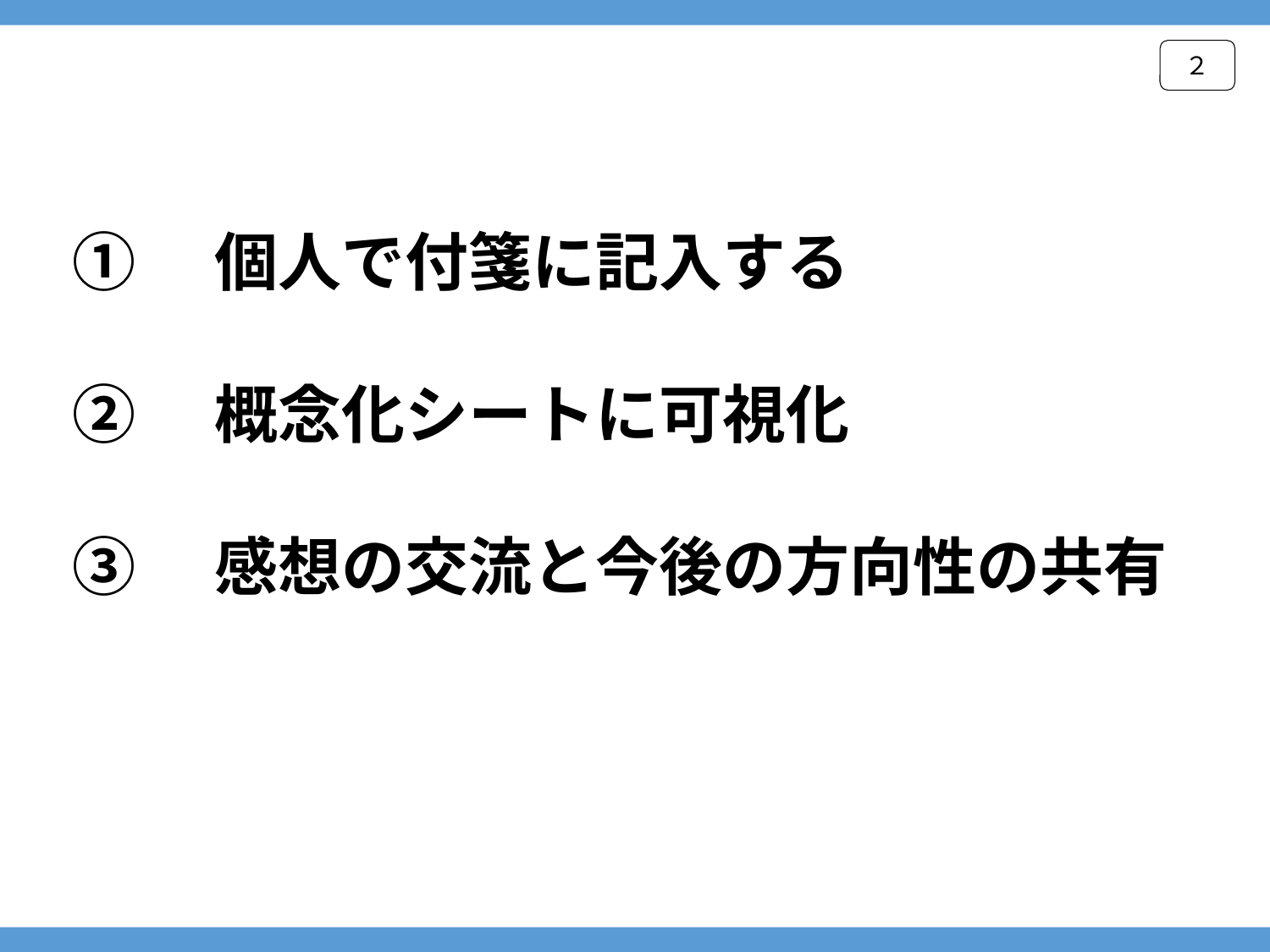

２
①　個人で付箋に記入する

②　概念化シートに可視化

③　感想の交流と今後の方向性の共有